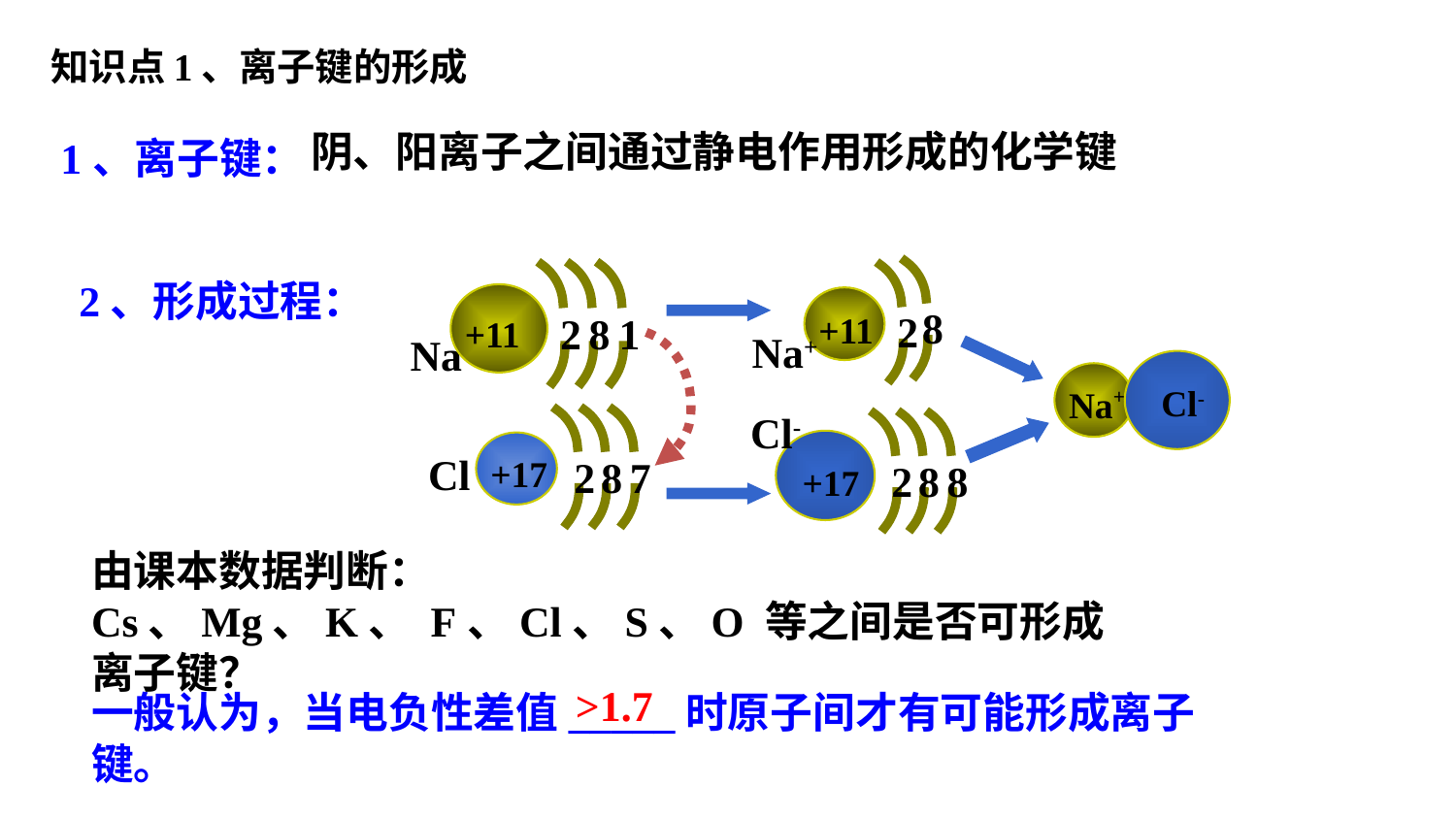

知识点1、离子键的形成
阴、阳离子之间通过静电作用形成的化学键
1、离子键：
2、形成过程：

8

2

+11
Na+
Cl-

2

8

8

+17

2

8

1

+11
Na

 Cl-

Na+

2

8

7

+17
Cl
由课本数据判断：
Cs、Mg、K、 F、Cl、S、O 等之间是否可形成离子键？
>1.7
一般认为，当电负性差值_____时原子间才有可能形成离子键。